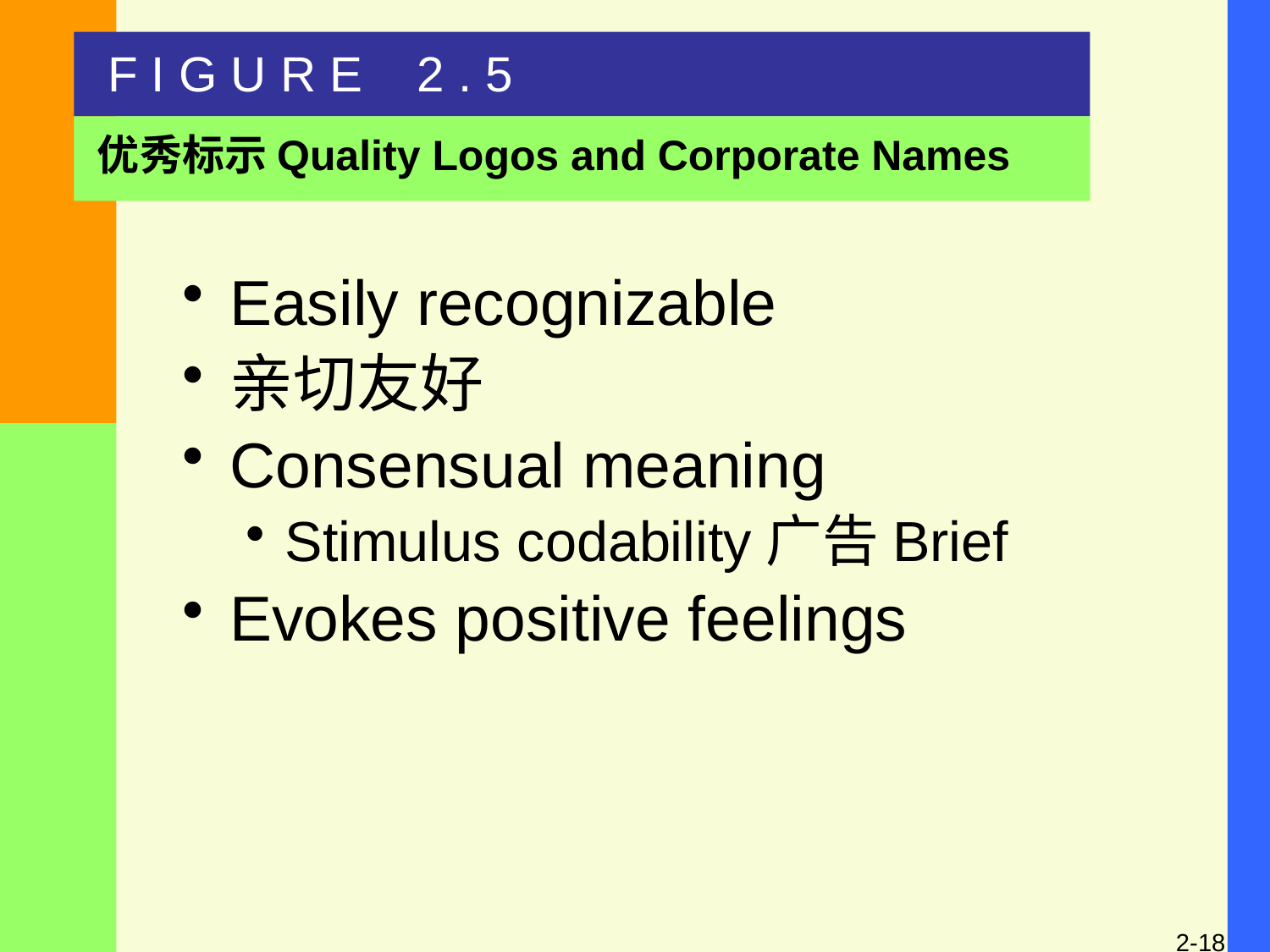

F I G U R E    2 . 5

优秀标示Quality Logos and Corporate Names
Easily recognizable
亲切友好
Consensual meaning
Stimulus codability广告Brief
Evokes positive feelings

2-18